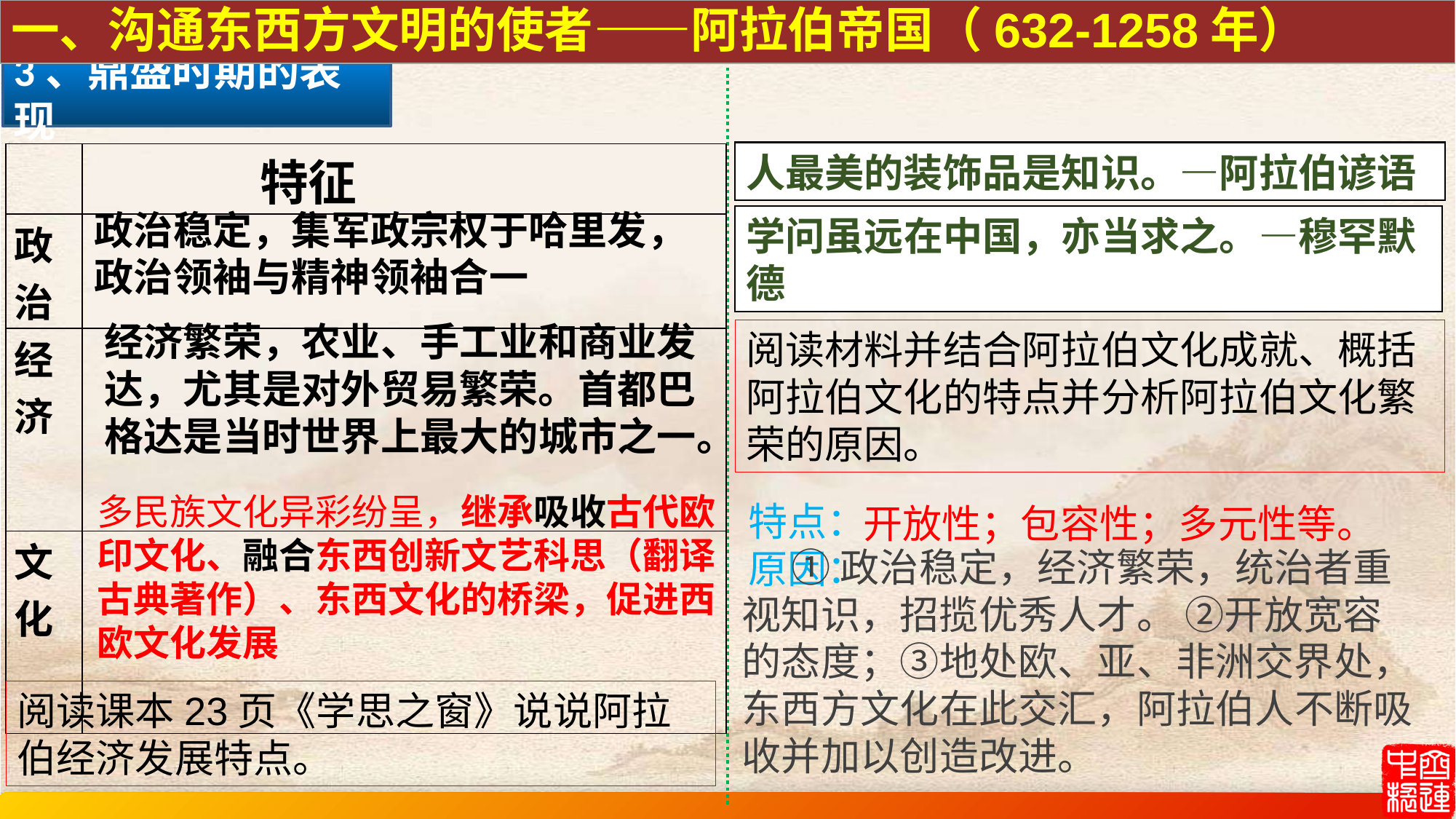

一、沟通东西方文明的使者——阿拉伯帝国（632-1258年）
3、鼎盛时期的表现
人最美的装饰品是知识。—阿拉伯谚语
|  | 特征 |
| --- | --- |
| 政治 |  |
| 经济 |  |
| 文化 |  |
政治稳定，集军政宗权于哈里发，政治领袖与精神领袖合一
学问虽远在中国，亦当求之。—穆罕默德
经济繁荣，农业、手工业和商业发达，尤其是对外贸易繁荣。首都巴格达是当时世界上最大的城市之一。
阅读材料并结合阿拉伯文化成就、概括阿拉伯文化的特点并分析阿拉伯文化繁荣的原因。

多民族文化异彩纷呈，继承吸收古代欧印文化、融合东西创新文艺科思（翻译古典著作）、东西文化的桥梁，促进西欧文化发展
特点：
原因：
开放性；包容性；多元性等。
      ①政治稳定，经济繁荣，统治者重视知识，招揽优秀人才。 ②开放宽容的态度；③地处欧、亚、非洲交界处，东西方文化在此交汇，阿拉伯人不断吸收并加以创造改进。
阅读课本23页《学思之窗》说说阿拉伯经济发展特点。